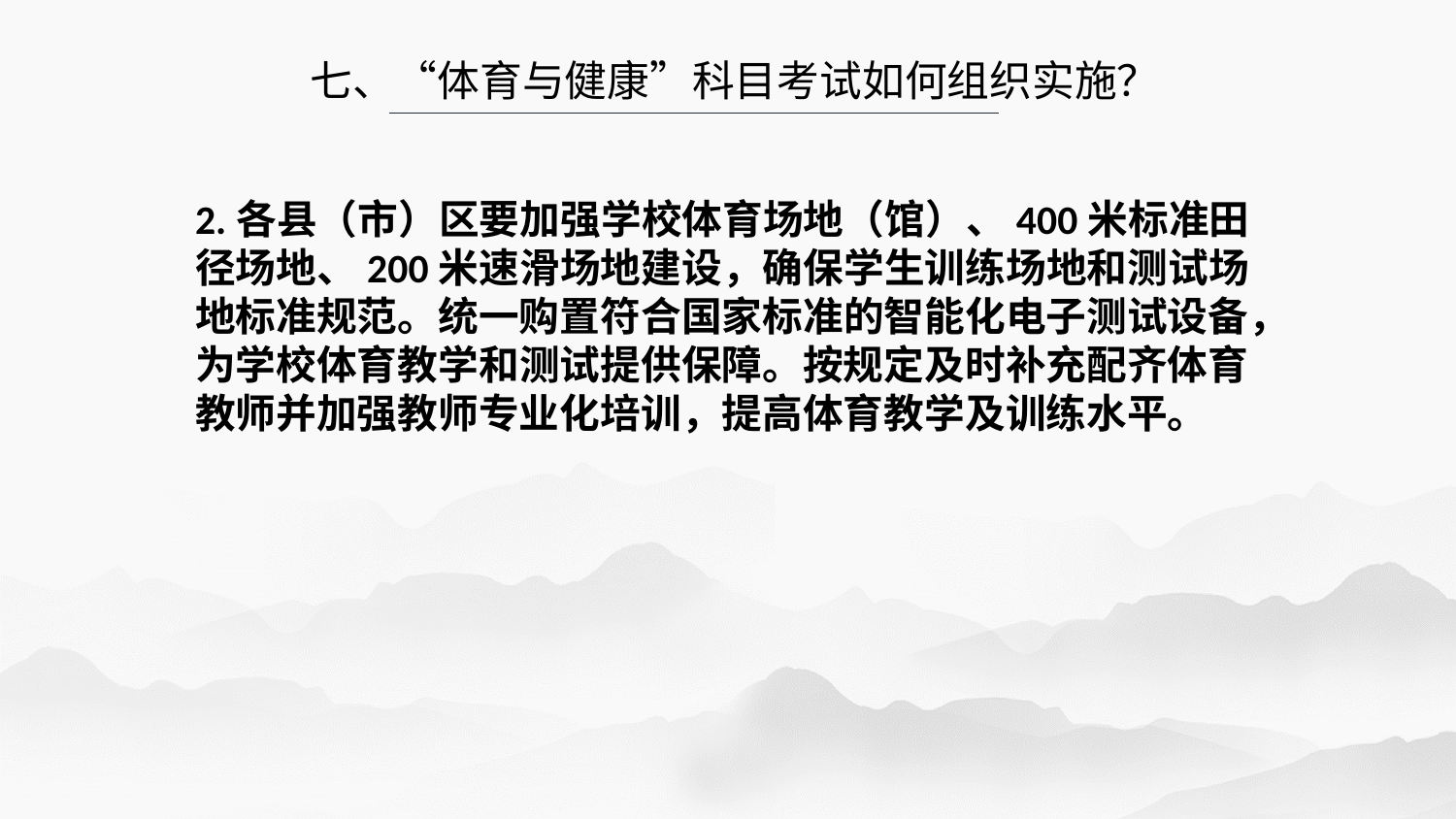

七、“体育与健康”科目考试如何组织实施？
2.各县（市）区要加强学校体育场地（馆）、400米标准田径场地、200米速滑场地建设，确保学生训练场地和测试场地标准规范。统一购置符合国家标准的智能化电子测试设备，为学校体育教学和测试提供保障。按规定及时补充配齐体育教师并加强教师专业化培训，提高体育教学及训练水平。